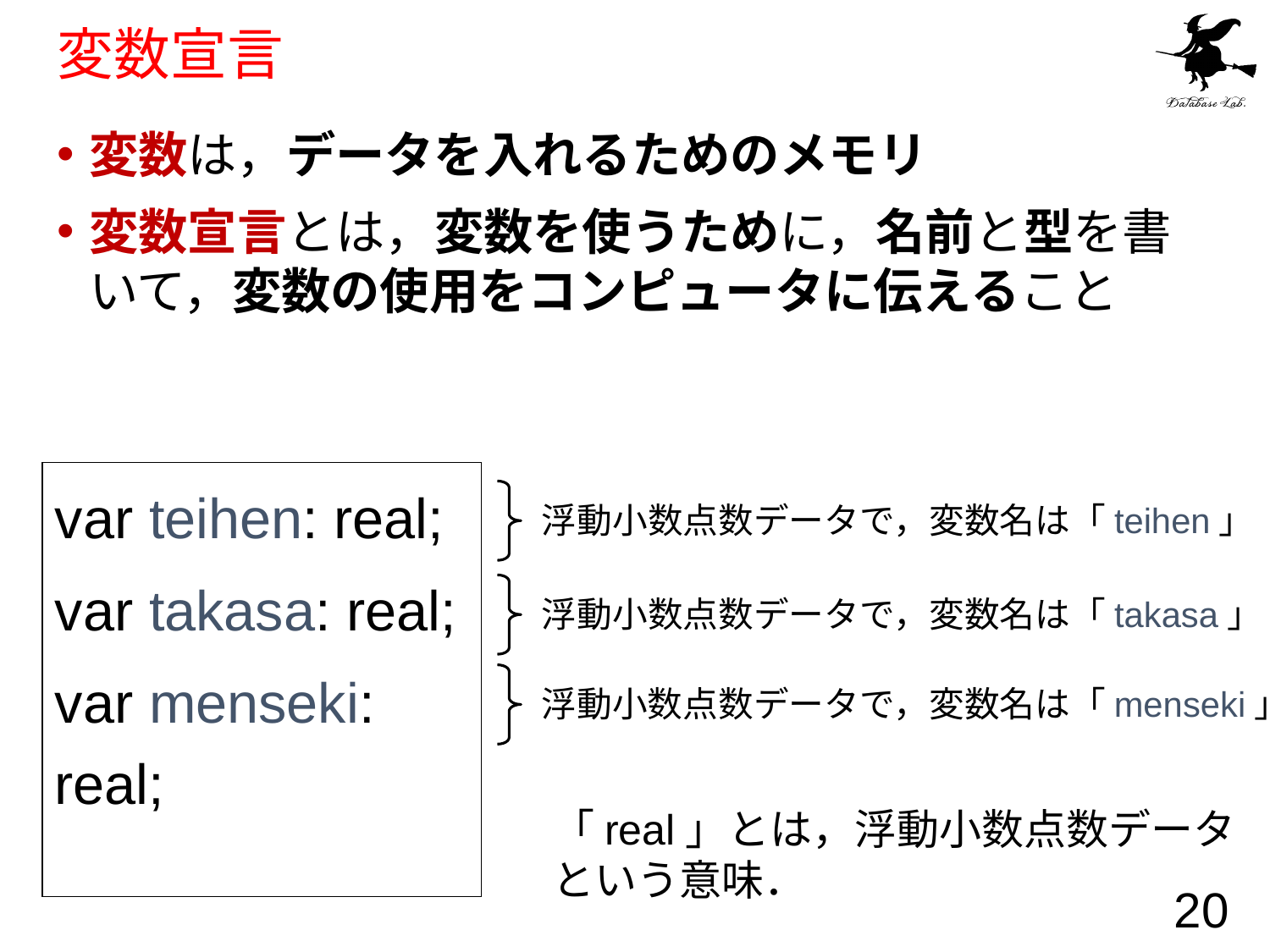

# 変数宣言
変数は，データを入れるためのメモリ
変数宣言とは，変数を使うために，名前と型を書いて，変数の使用をコンピュータに伝えること

var teihen: real;
var takasa: real;
var menseki: real;

浮動小数点数データで，変数名は「teihen」

浮動小数点数データで，変数名は「takasa」

浮動小数点数データで，変数名は「menseki」
「real」とは，浮動小数点数データ
という意味．
20